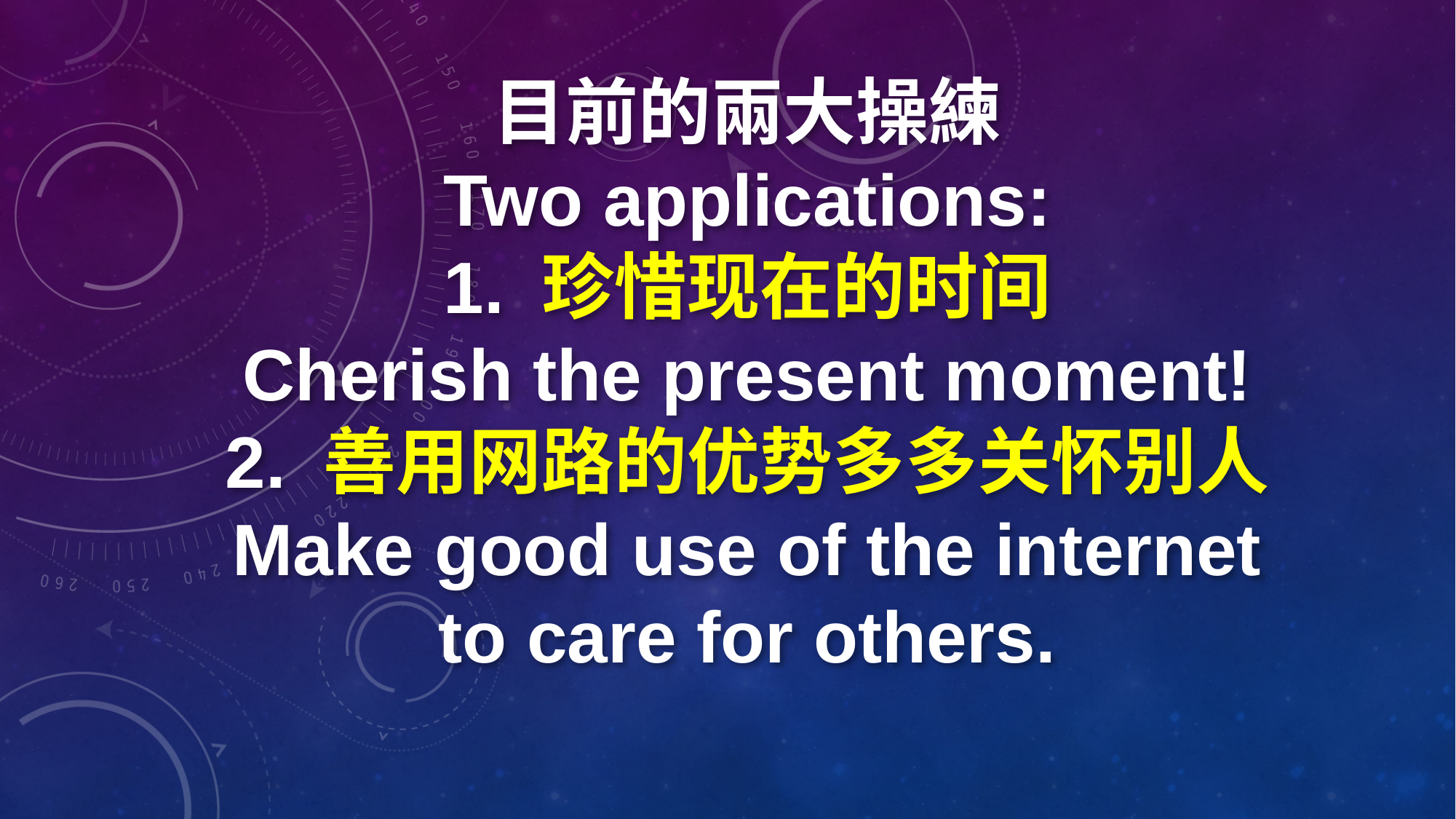

目前的兩大操練
Two applications:
1. 珍惜现在的时间
Cherish the present moment!
2. 善用网路的优势多多关怀别人
Make good use of the internet to care for others.